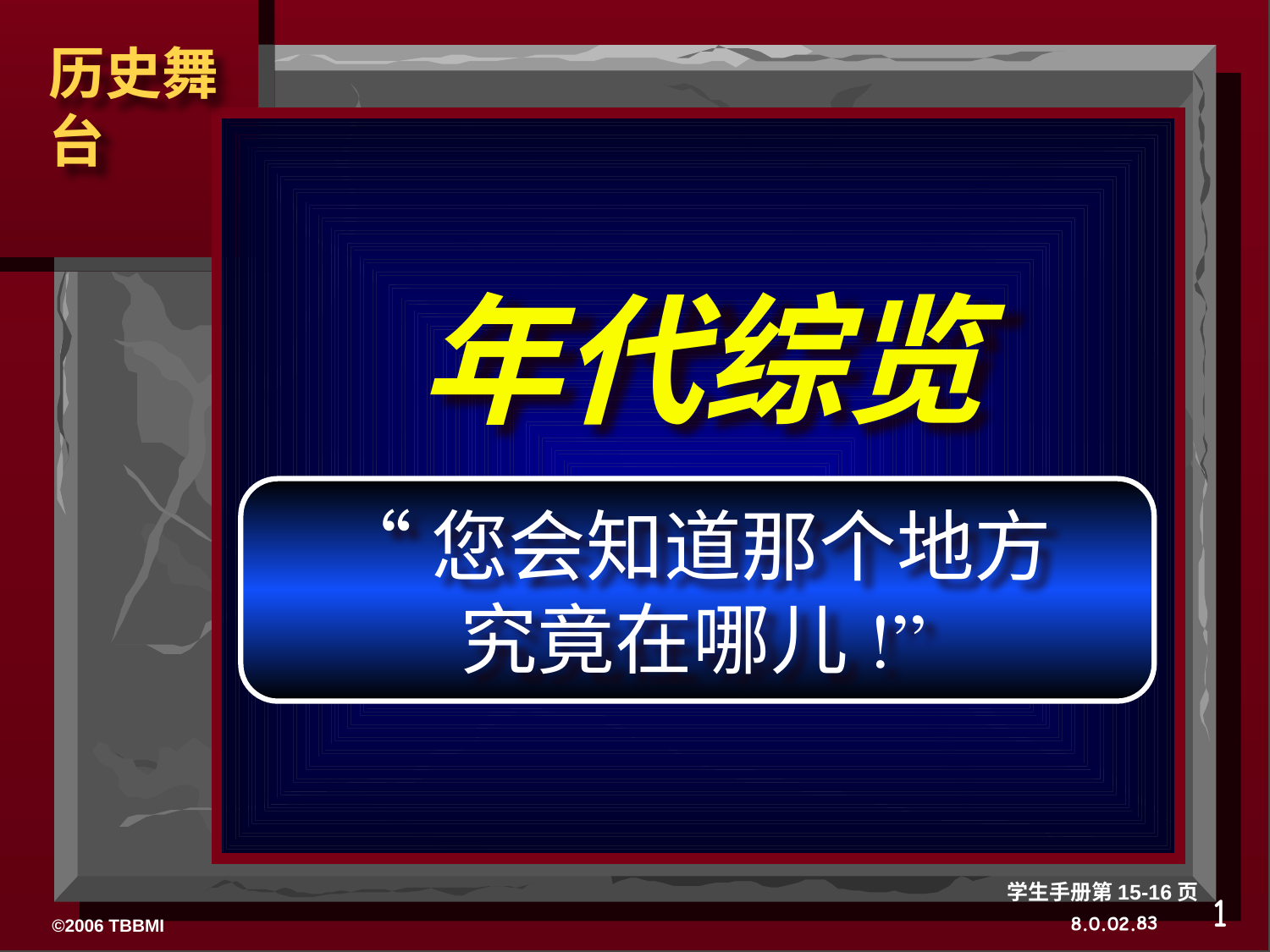

年代综览

“您会知道那个地方
究竟在哪儿!”
“ 那个地方到底在哪儿? ”
学生手册第15-16页
1
83